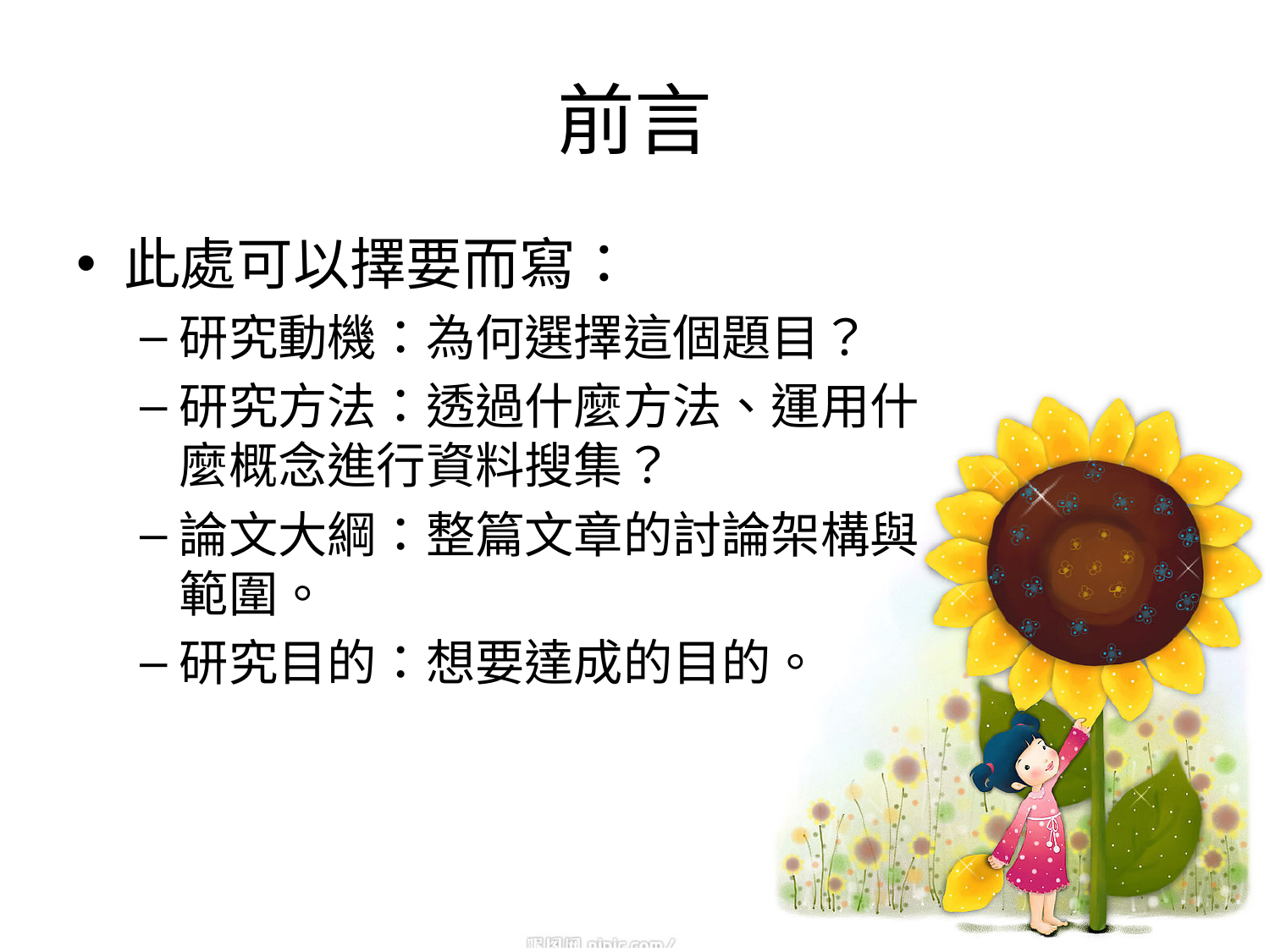

# 前言
此處可以擇要而寫：
研究動機：為何選擇這個題目？
研究方法：透過什麼方法、運用什麼概念進行資料搜集？
論文大綱：整篇文章的討論架構與範圍。
研究目的：想要達成的目的。